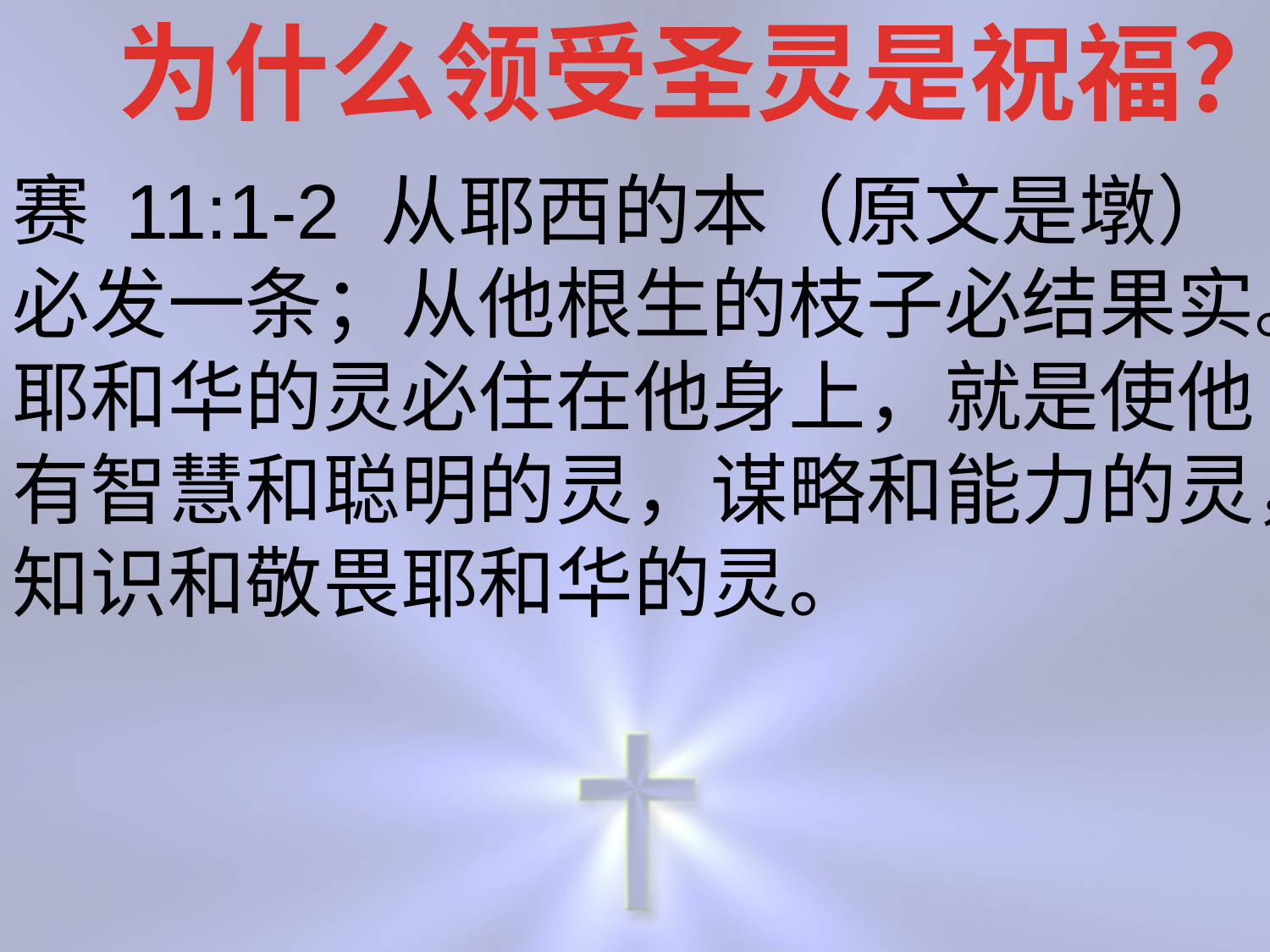

为什么领受圣灵是祝福？
赛 11:1-2 从耶西的本（原文是墩）必发一条；从他根生的枝子必结果实。耶和华的灵必住在他身上，就是使他有智慧和聪明的灵，谋略和能力的灵，知识和敬畏耶和华的灵。